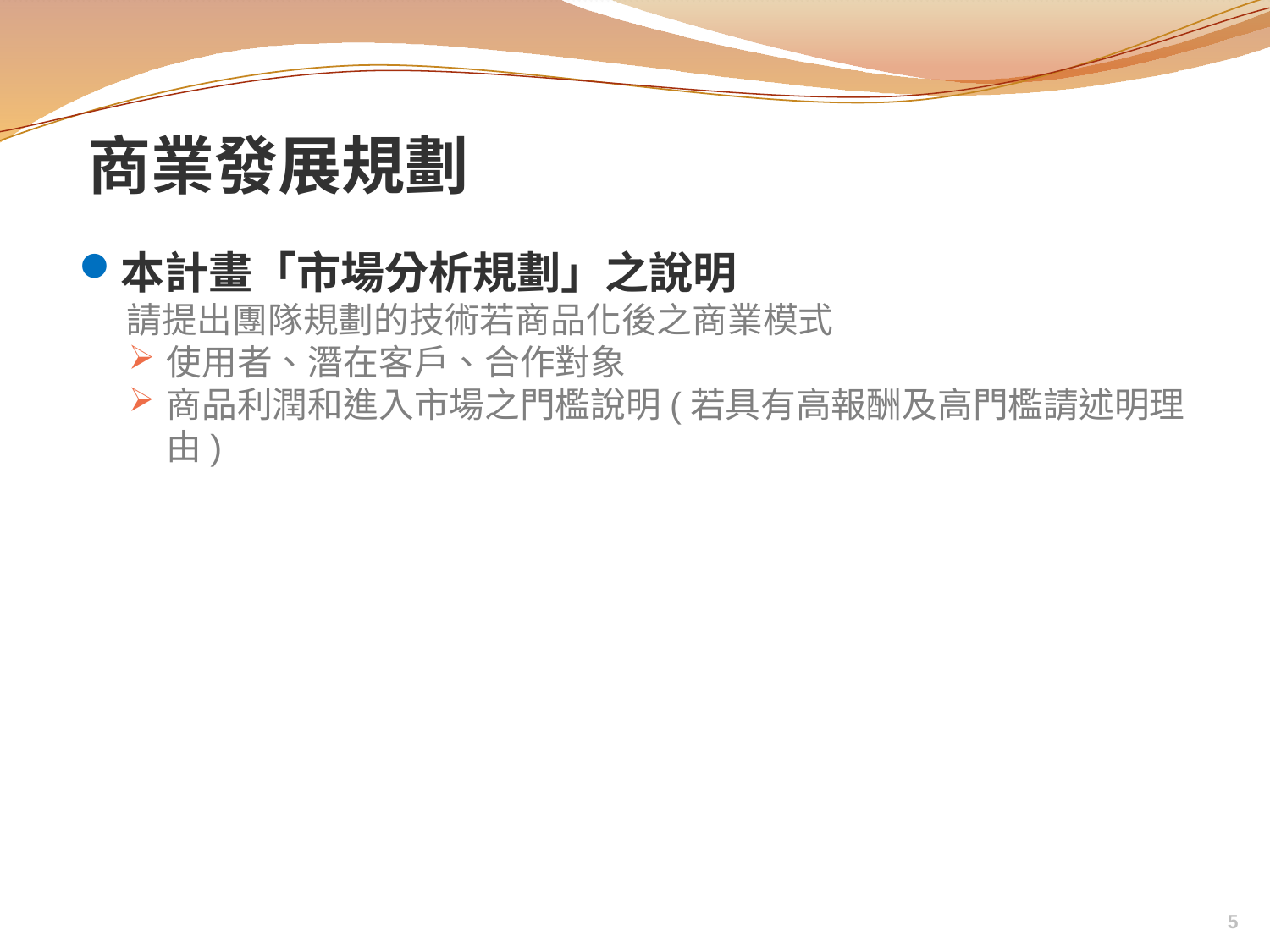

# 商業發展規劃
本計畫「市場分析規劃」之說明
     請提出團隊規劃的技術若商品化後之商業模式
使用者、潛在客戶、合作對象
商品利潤和進入市場之門檻說明(若具有高報酬及高門檻請述明理由)

5